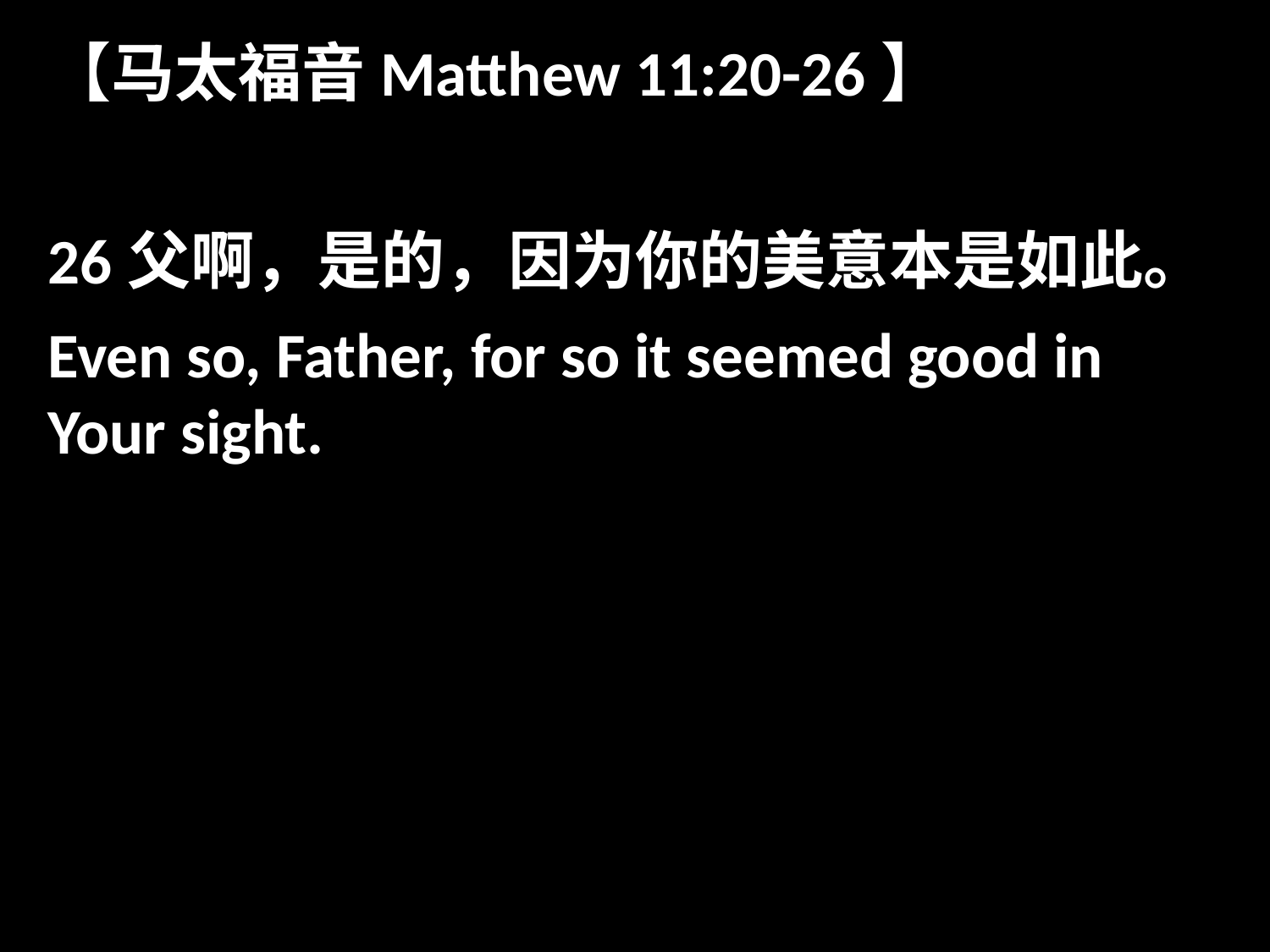

【马太福音Matthew 11:20-26】

26父啊，是的，因为你的美意本是如此。
Even so, Father, for so it seemed good in Your sight.